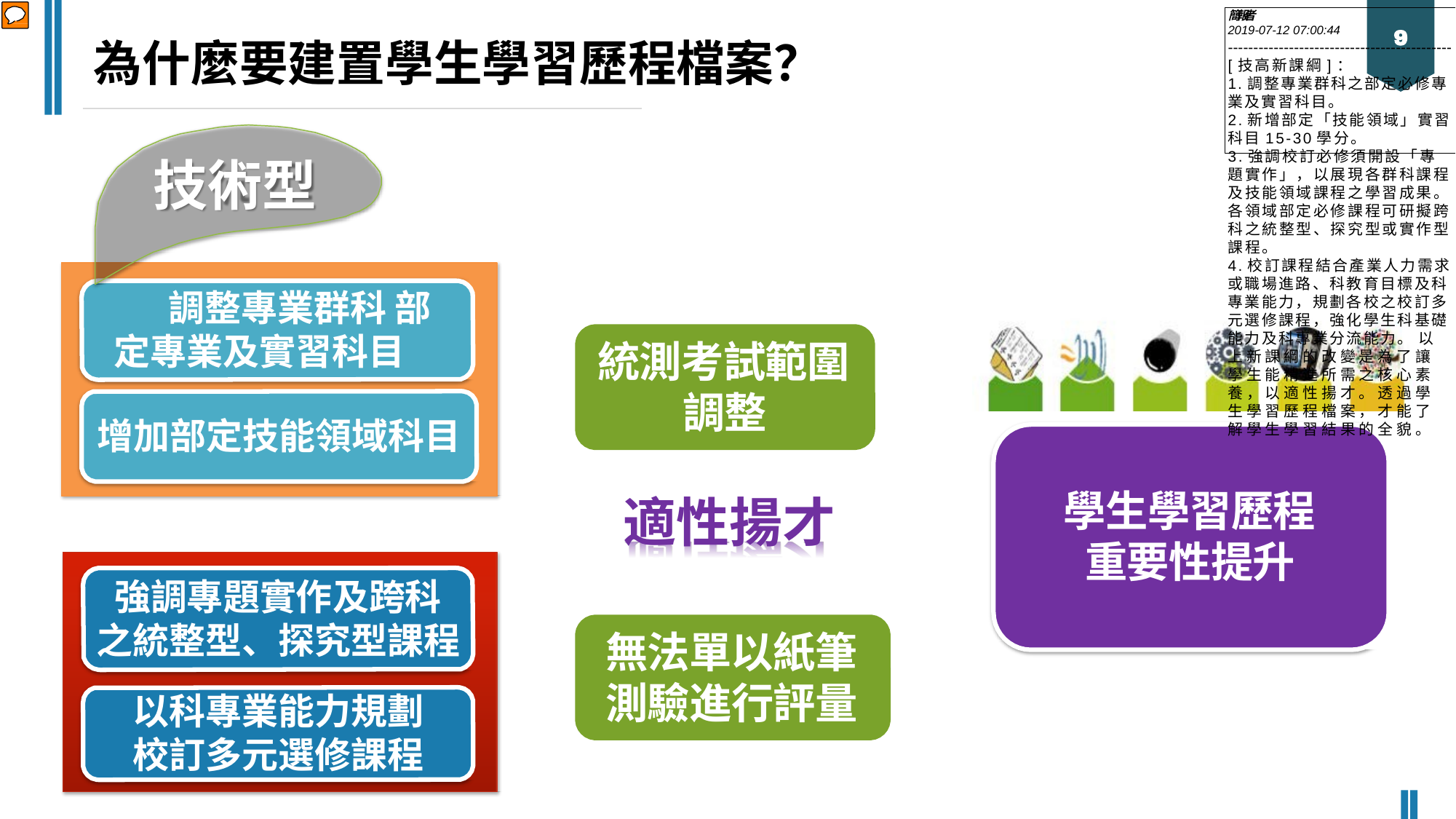

簡報者
2019-07-12 07:00:44
--------------------------------------------
[技高新課綱]：
1.調整專業群科之部定必修專業及實習科目。
2.新增部定「技能領域」實習科目15-30學分。
3.強調校訂必修須開設「專題實作」，以展現各群科課程及技能領域課程之學習成果。各領域部定必修課程可研擬跨科之統整型、探究型或實作型課程。
4.校訂課程結合產業人力需求或職場進路、科教育目標及科專業能力，規劃各校之校訂多元選修課程，強化學生科基礎能力及科專業分流能力。 以上新課綱的改變是為了讓學生能精進所需之核心素養，以適性揚才。透過學生學習歷程檔案，才能了解學生學習結果的全貌。
9
為什麼要建置學生學習歷程檔案？

技術型

調整專業群科 部定專業及實習科目

統測考試範圍 調整

增加部定技能領域科目

學生學習歷程 重要性提升
適性揚才

強調專題實作及跨科 之統整型、探究型課程

無法單以紙筆 測驗進行評量

以科專業能力規劃 校訂多元選修課程